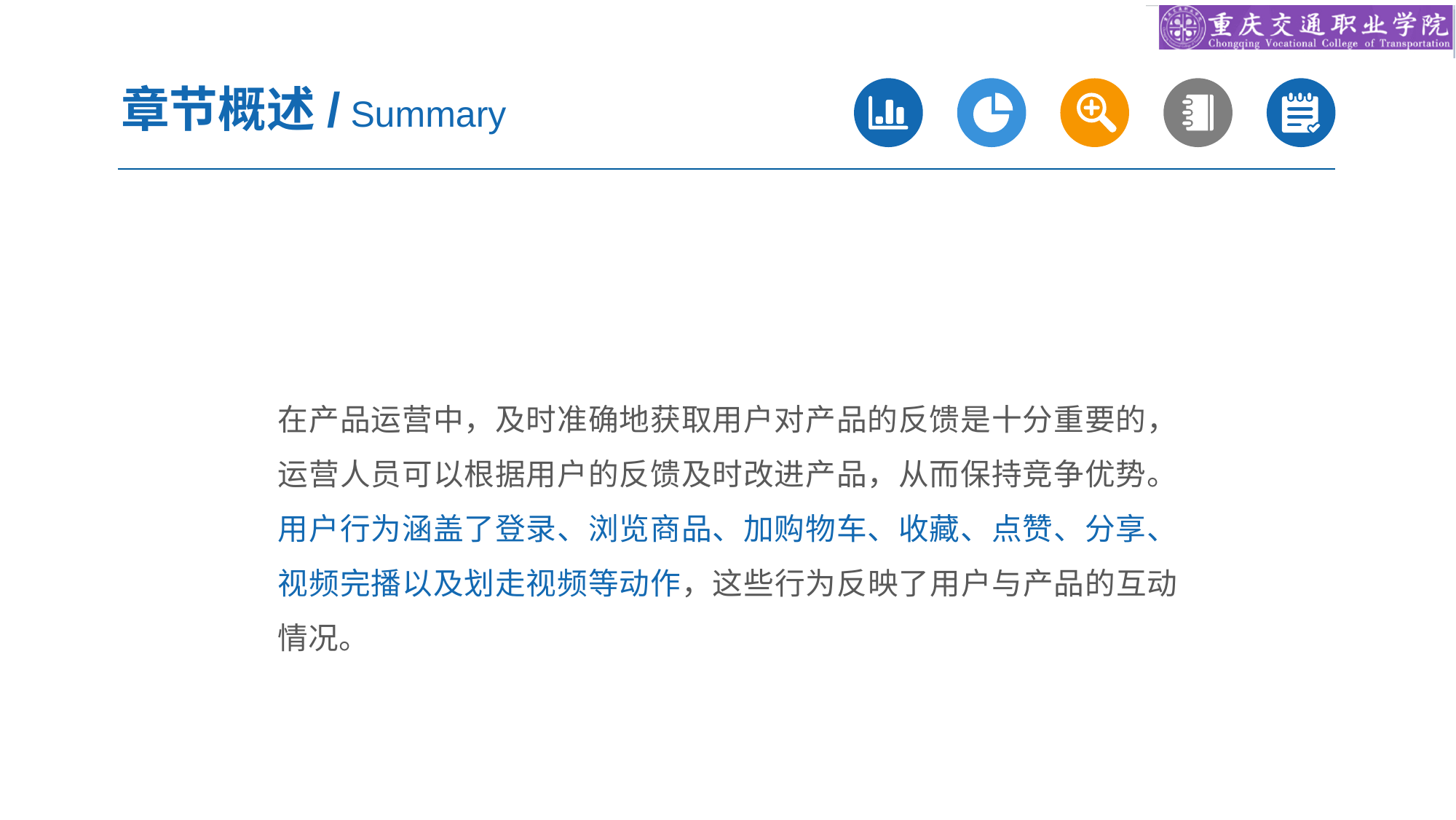

章节概述/ Summary
在产品运营中，及时准确地获取用户对产品的反馈是十分重要的，运营人员可以根据用户的反馈及时改进产品，从而保持竞争优势。用户行为涵盖了登录、浏览商品、加购物车、收藏、点赞、分享、视频完播以及划走视频等动作，这些行为反映了用户与产品的互动情况。